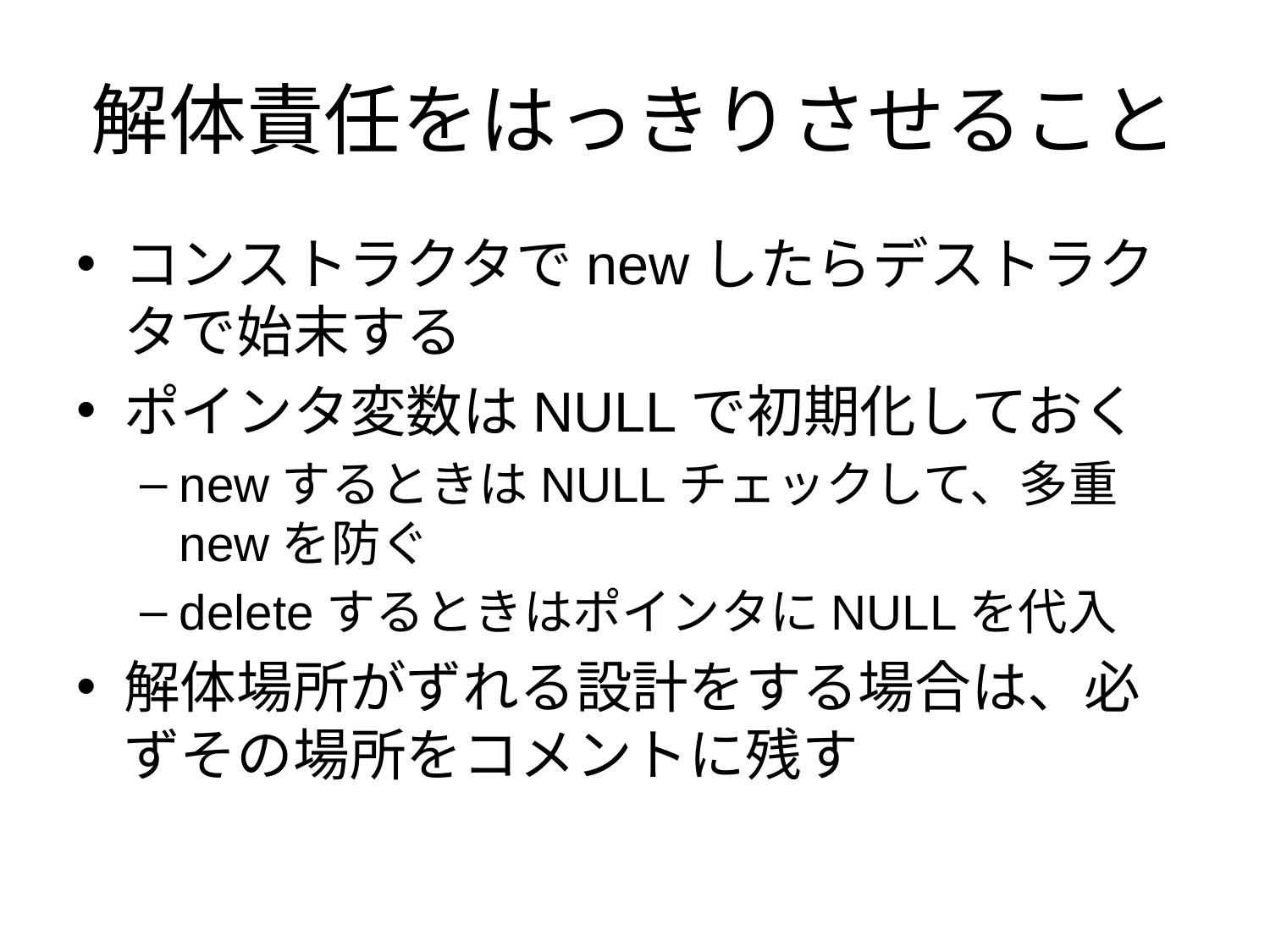

# 解体責任をはっきりさせること
コンストラクタでnewしたらデストラクタで始末する
ポインタ変数はNULLで初期化しておく
newするときはNULLチェックして、多重newを防ぐ
deleteするときはポインタにNULLを代入
解体場所がずれる設計をする場合は、必ずその場所をコメントに残す